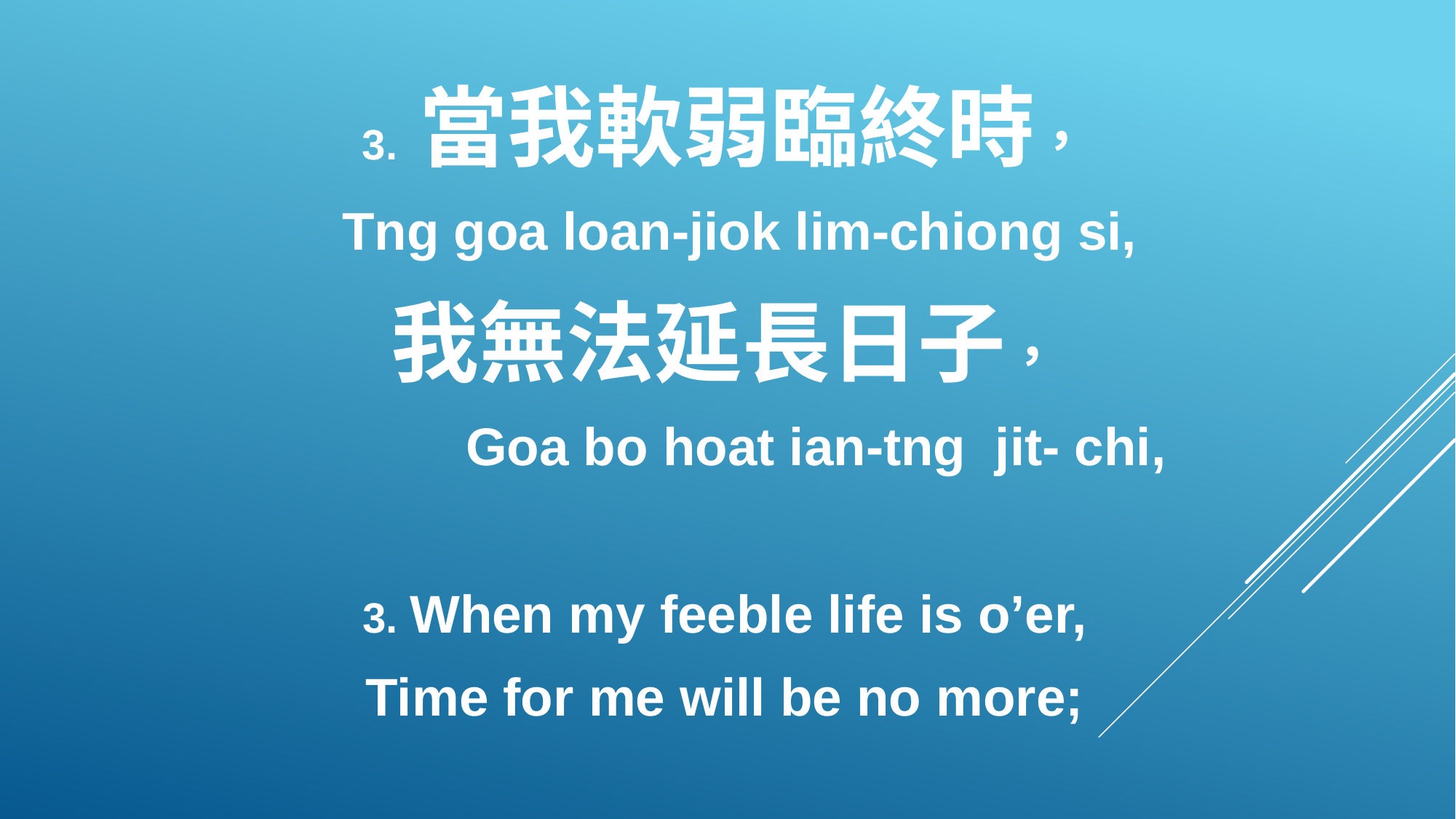

3. 當我軟弱臨終時，
  Tng goa loan-jiok lim-chiong si,
我無法延長日子，
                      Goa bo hoat ian-tng  jit- chi,

3. When my feeble life is o’er,
Time for me will be no more;